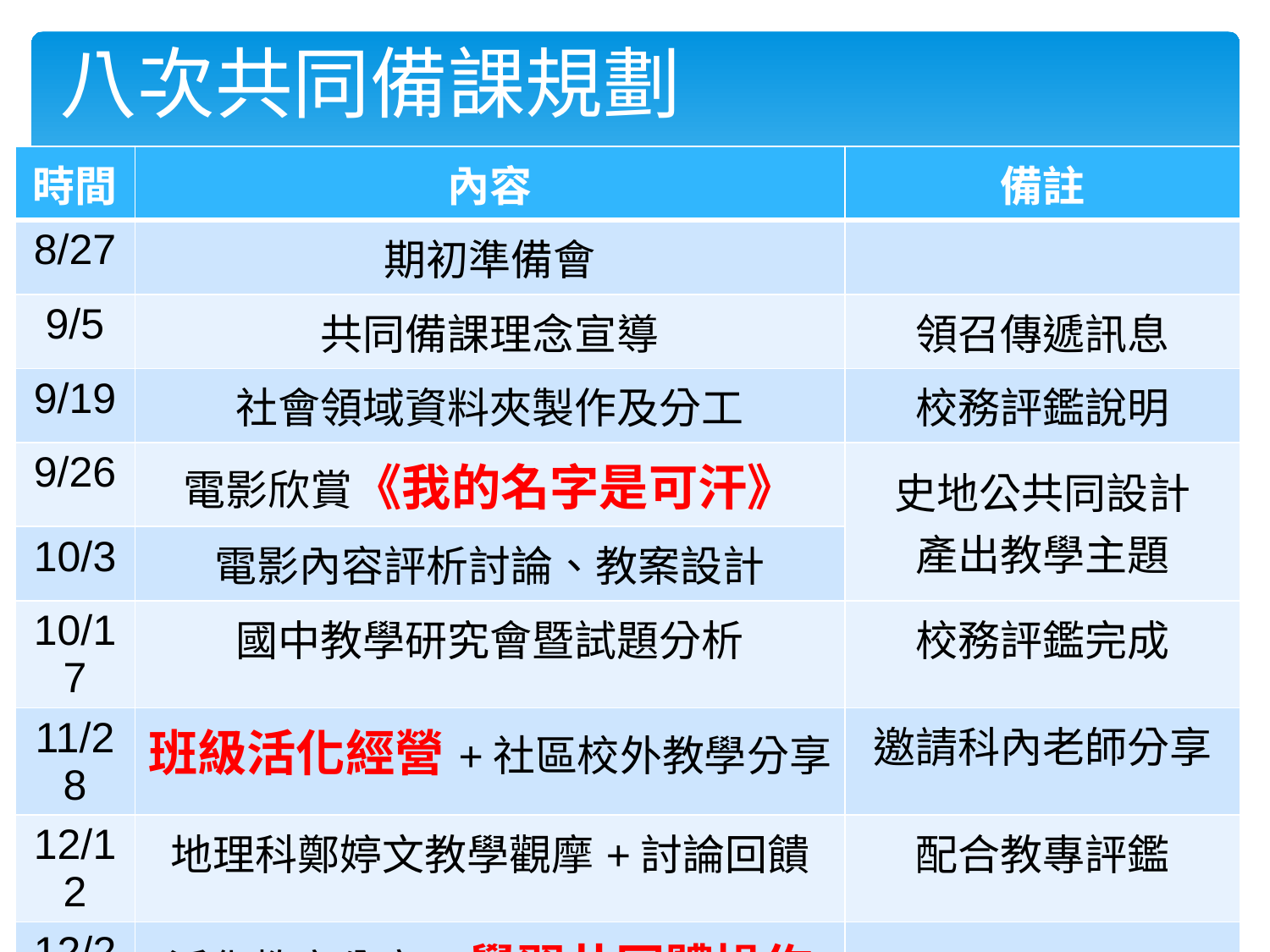

# 八次共同備課規劃
| 時間 | 內容 | 備註 |
| --- | --- | --- |
| 8/27 | 期初準備會 |  |
| 9/5 | 共同備課理念宣導 | 領召傳遞訊息 |
| 9/19 | 社會領域資料夾製作及分工 | 校務評鑑說明 |
| 9/26 | 電影欣賞《我的名字是可汗》 | 史地公共同設計 產出教學主題 |
| 10/3 | 電影內容評析討論、教案設計 |  |
| 10/17 | 國中教學研究會暨試題分析 | 校務評鑑完成 |
| 11/28 | 班級活化經營+社區校外教學分享 | 邀請科內老師分享 |
| 12/12 | 地理科鄭婷文教學觀摩+討論回饋 | 配合教專評鑑 |
| 12/26 | 活化教案分享+學習共同體操作 期末分享、回饋 |  |